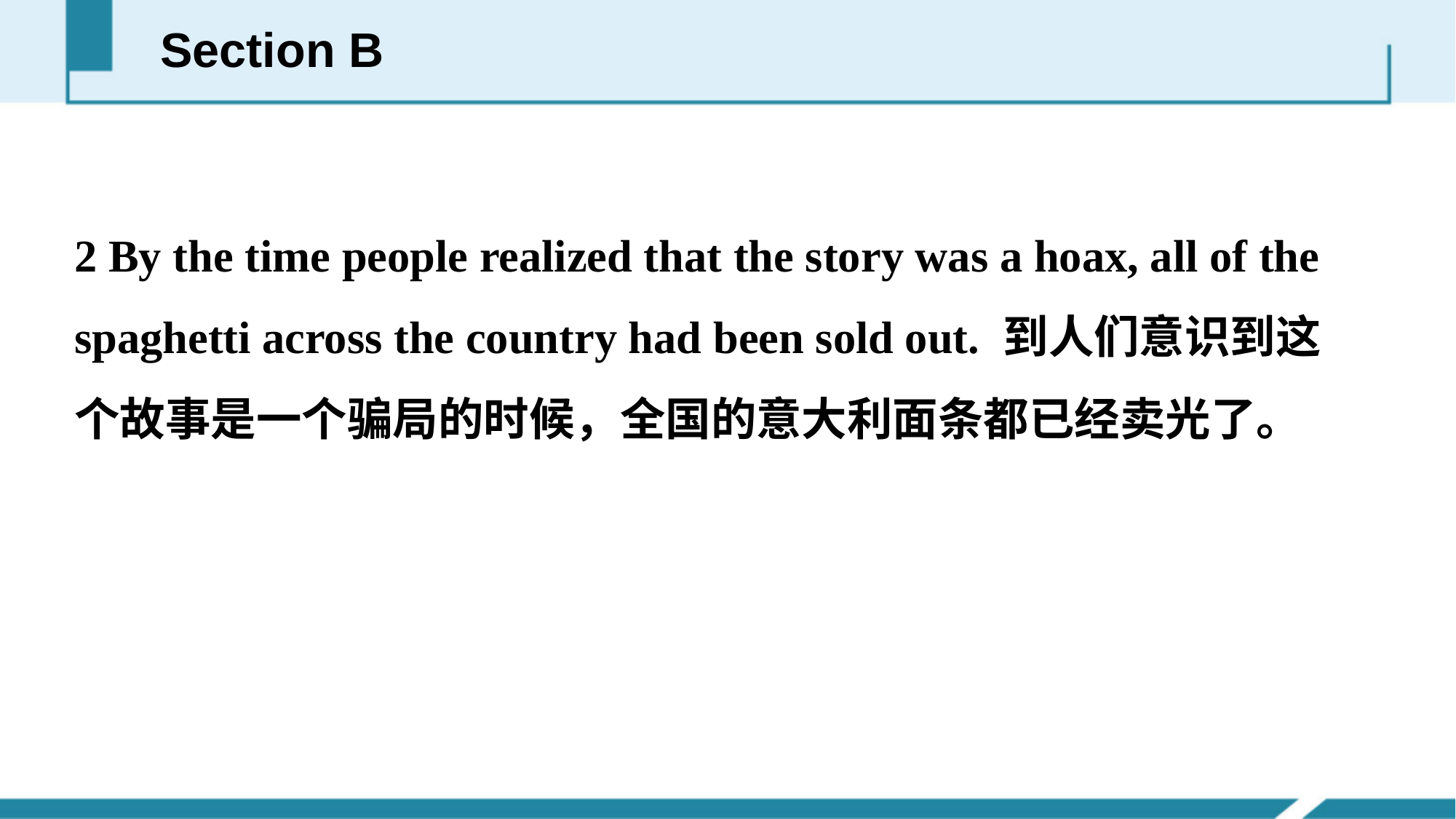

Section B
2 By the time people realized that the story was a hoax, all of the spaghetti across the country had been sold out. 到人们意识到这个故事是一个骗局的时候，全国的意大利面条都已经卖光了。